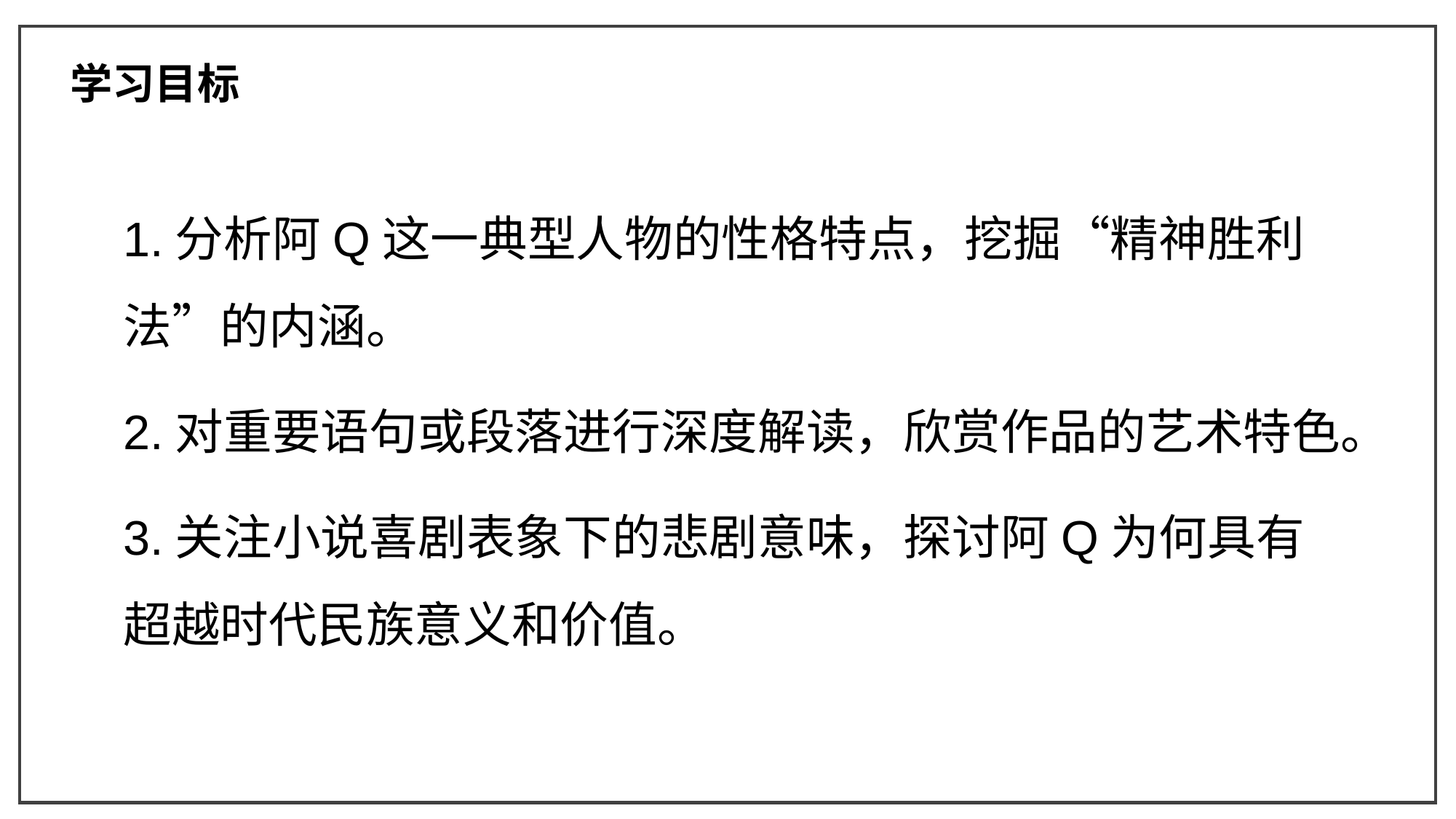

学习目标
学习目标

1.分析阿Q这一典型人物的性格特点，挖掘“精神胜利法”的内涵。
2.对重要语句或段落进行深度解读，欣赏作品的艺术特色。
3.关注小说喜剧表象下的悲剧意味，探讨阿Q为何具有超越时代民族意义和价值。